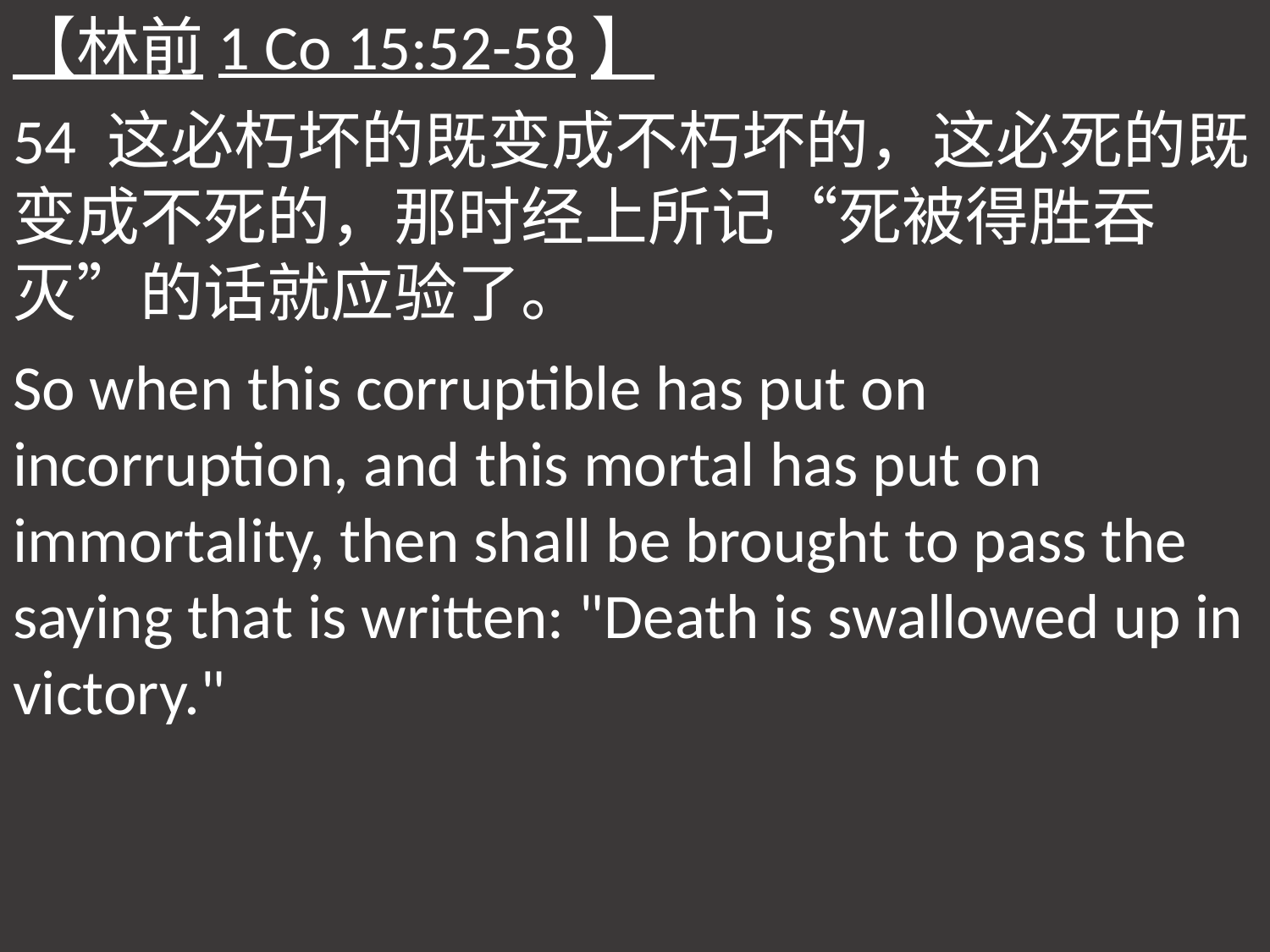

【林前1 Co 15:52-58】
54 这必朽坏的既变成不朽坏的，这必死的既变成不死的，那时经上所记“死被得胜吞灭”的话就应验了。
So when this corruptible has put on incorruption, and this mortal has put on immortality, then shall be brought to pass the saying that is written: "Death is swallowed up in victory."